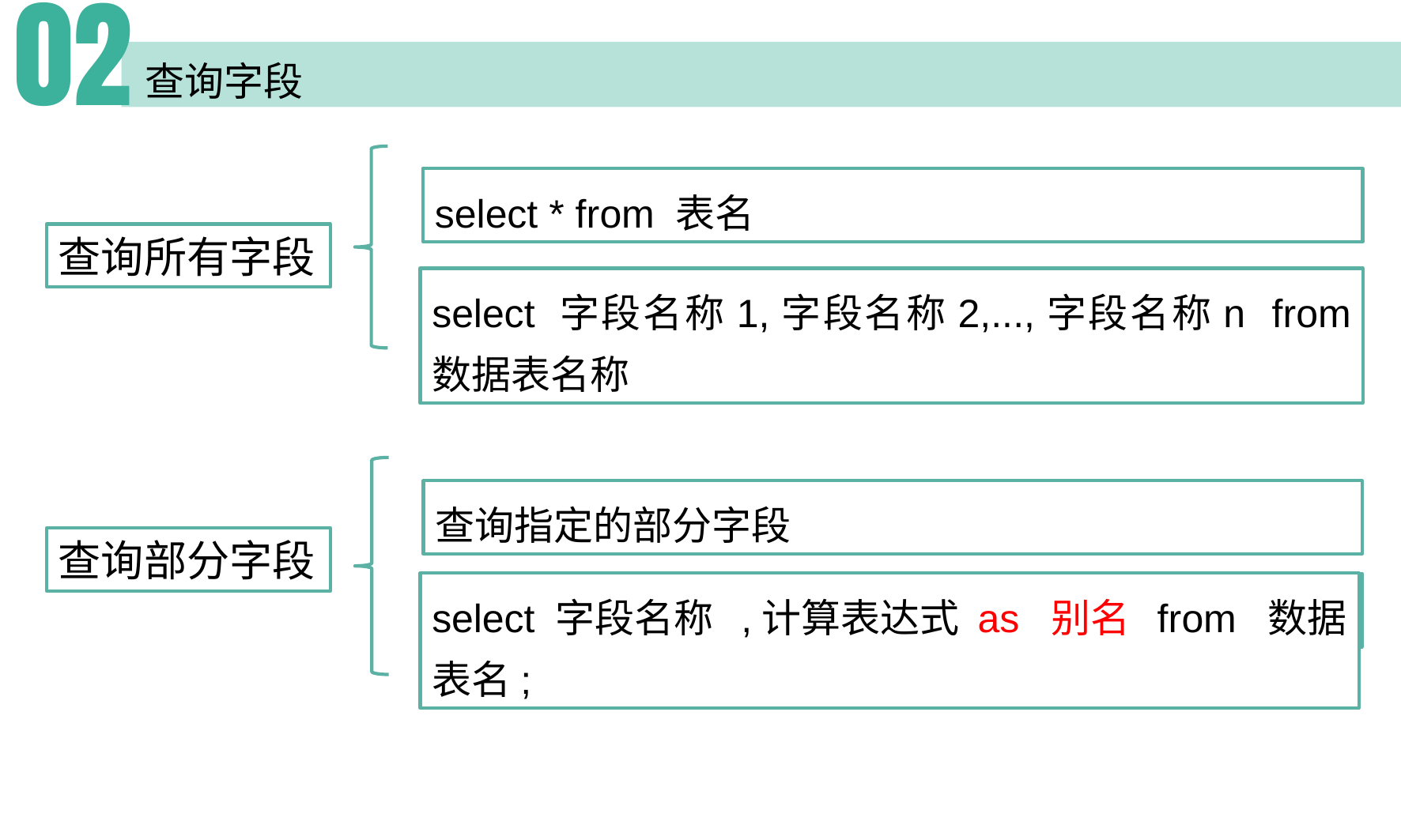

02

查询字段

使用通配符*查询
select * from 表名
查询所有字段
select 字段名称1,字段名称2,...,字段名称n  from 数据表名称
查询指定顺序的全部字段

查询指定的部分字段
查询部分字段
select 字段名称  ,计算表达式 as  别名  from  数据表名;

查询计算后的字段并指定别名